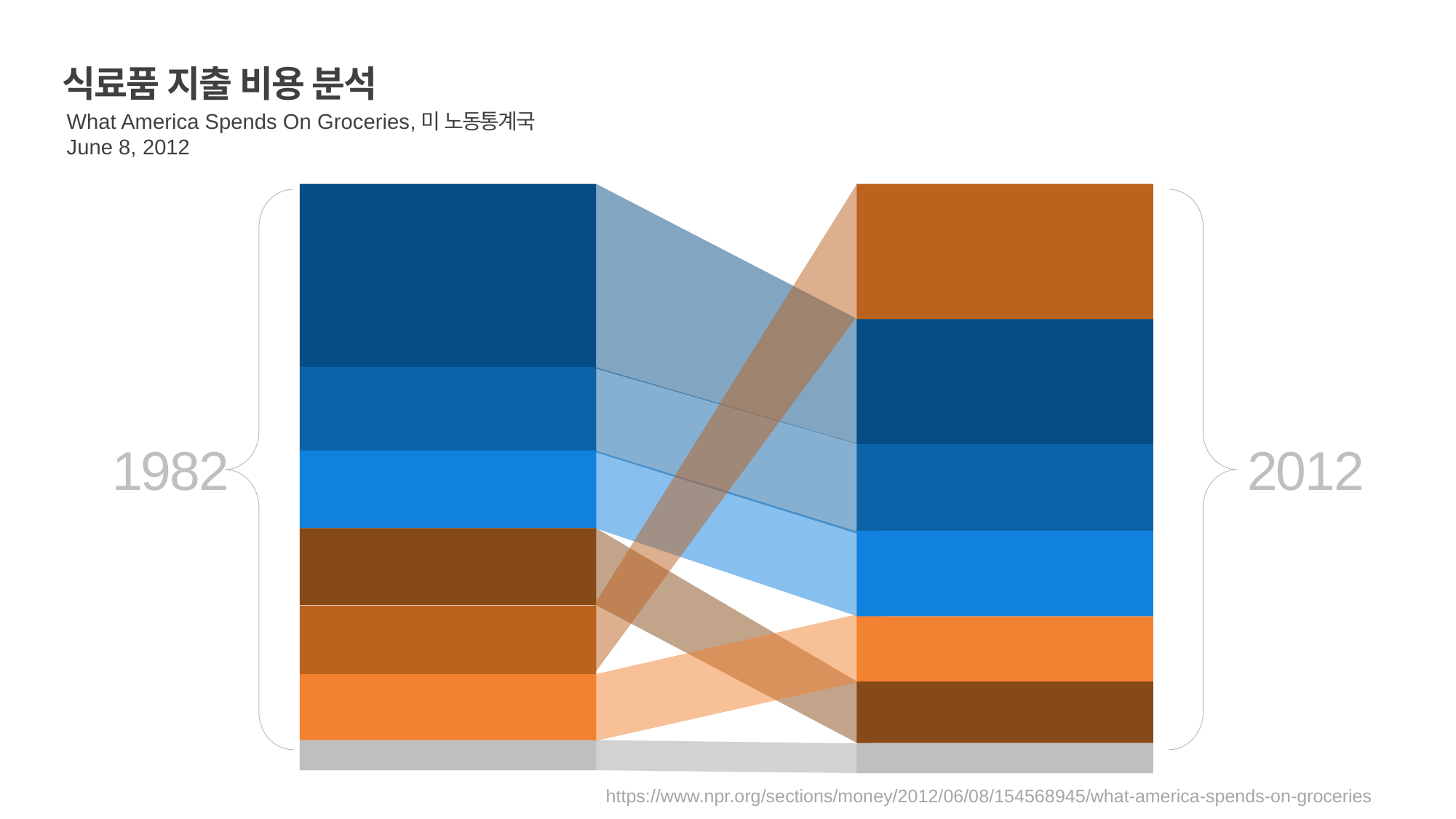

식료품 지출 비용 분석
What America Spends On Groceries,미 노동통계국
June 8, 2012
2009년 여성

2019년 여성

2019년 남성

단위  :  %

육류   31.3%

가공식품&과자 22.9%

1982

육류   21.5%

과일&채소류  14.5%

2012

과일&채소류  14.6%
곡물 및 구운 식품 13.2%

유제품  13.2%

곡물 및 구운 식품 14.4%

가공식품&과자 11.6%

음료 11.1%

음료 11.0%

유제품  10.6%
기타  5.3%
기타  5.1%

https://www.npr.org/sections/money/2012/06/08/154568945/what-america-spends-on-groceries